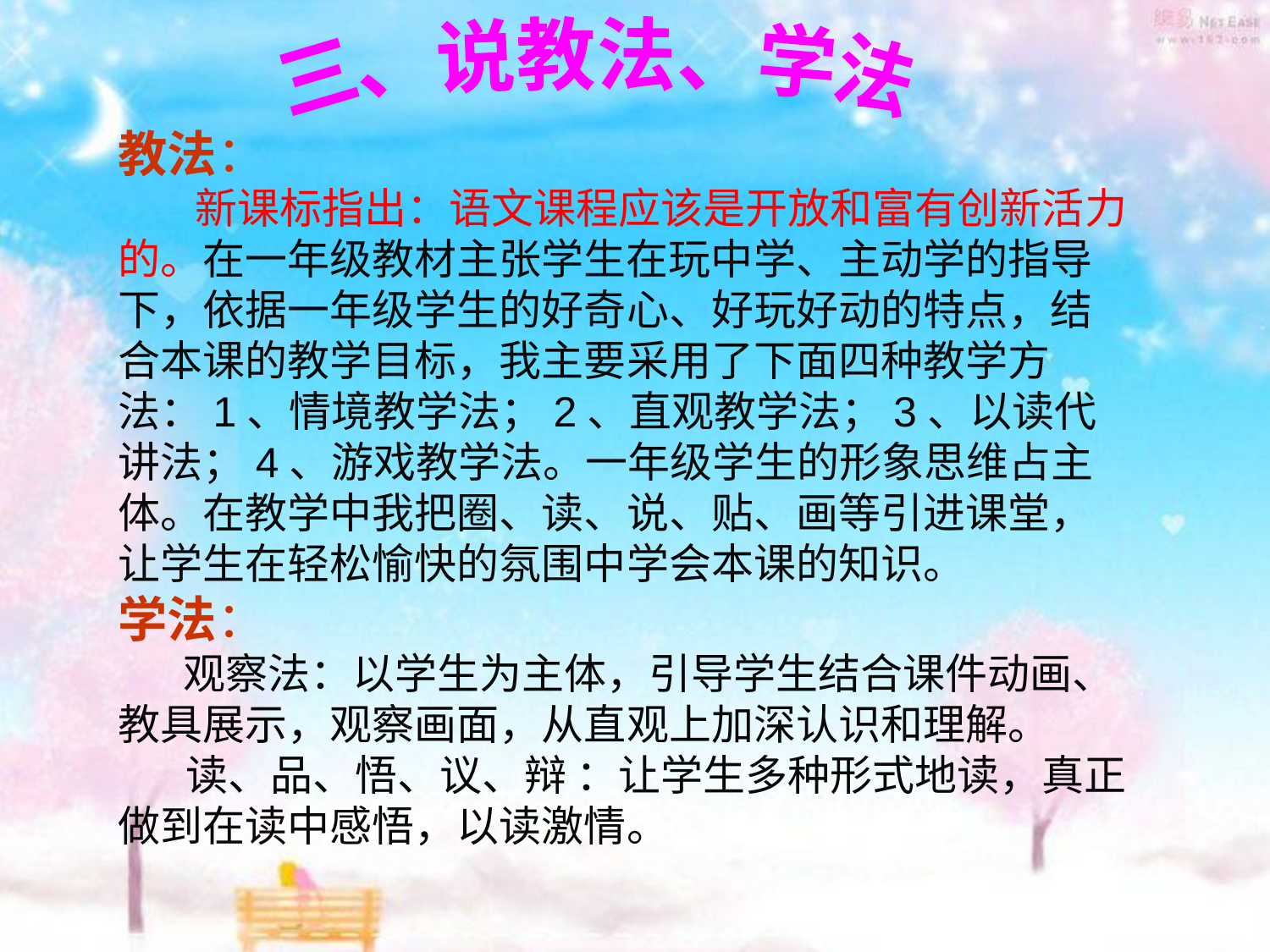

三、说教法、学法
教法：
       新课标指出：语文课程应该是开放和富有创新活力的。在一年级教材主张学生在玩中学、主动学的指导下，依据一年级学生的好奇心、好玩好动的特点，结合本课的教学目标，我主要采用了下面四种教学方法：1、情境教学法；2、直观教学法；3、以读代讲法；4、游戏教学法。一年级学生的形象思维占主体。在教学中我把圈、读、说、贴、画等引进课堂，让学生在轻松愉快的氛围中学会本课的知识。
学法：
        观察法：以学生为主体，引导学生结合课件动画、教具展示，观察画面，从直观上加深认识和理解。
      读、品、悟、议、辩 ：让学生多种形式地读，真正做到在读中感悟，以读激情。